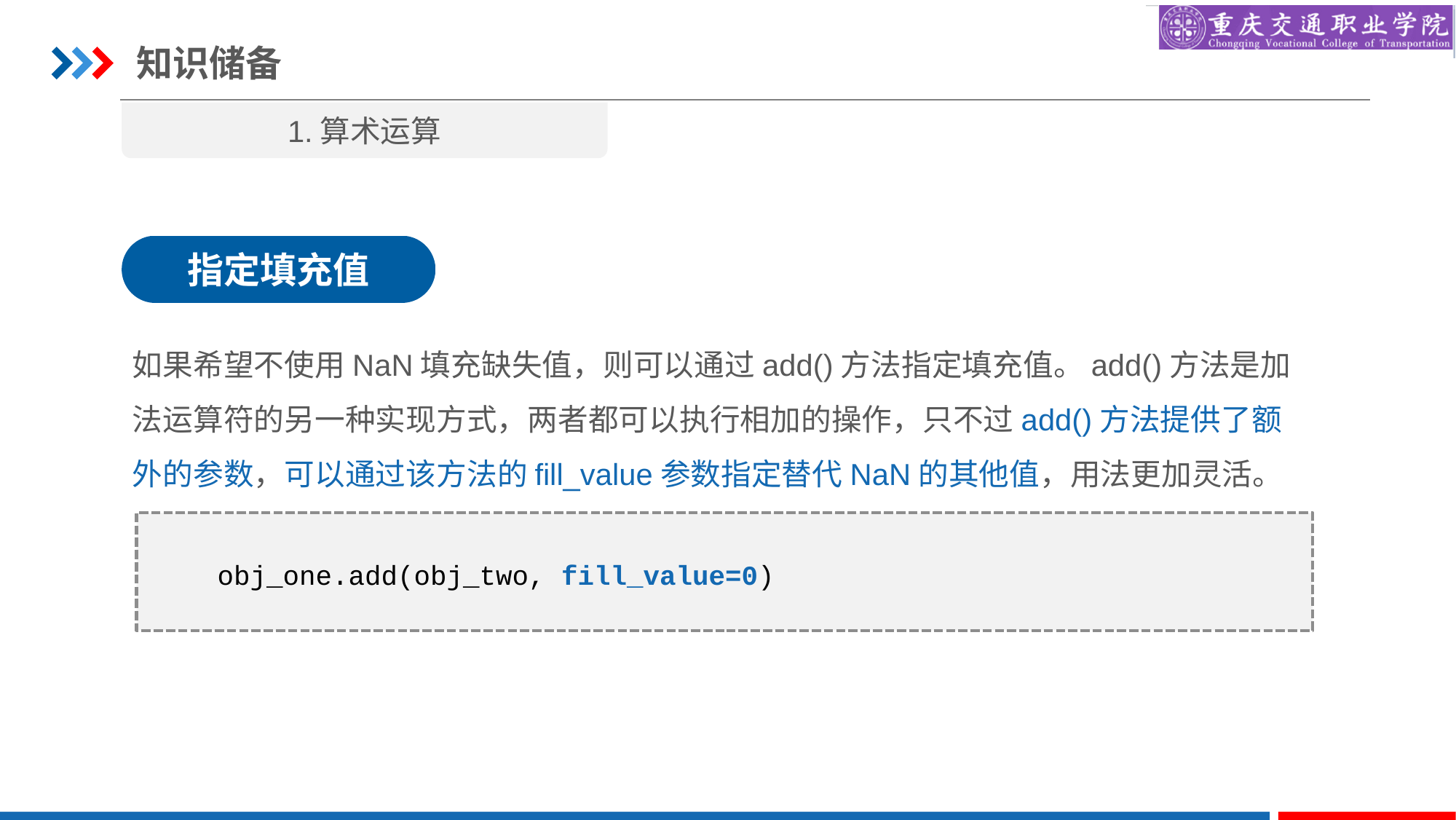

知识储备

1.算术运算
指定填充值
如果希望不使用NaN填充缺失值，则可以通过add()方法指定填充值。add()方法是加法运算符的另一种实现方式，两者都可以执行相加的操作，只不过add()方法提供了额外的参数，可以通过该方法的fill_value参数指定替代NaN的其他值，用法更加灵活。

obj_one.add(obj_two, fill_value=0)